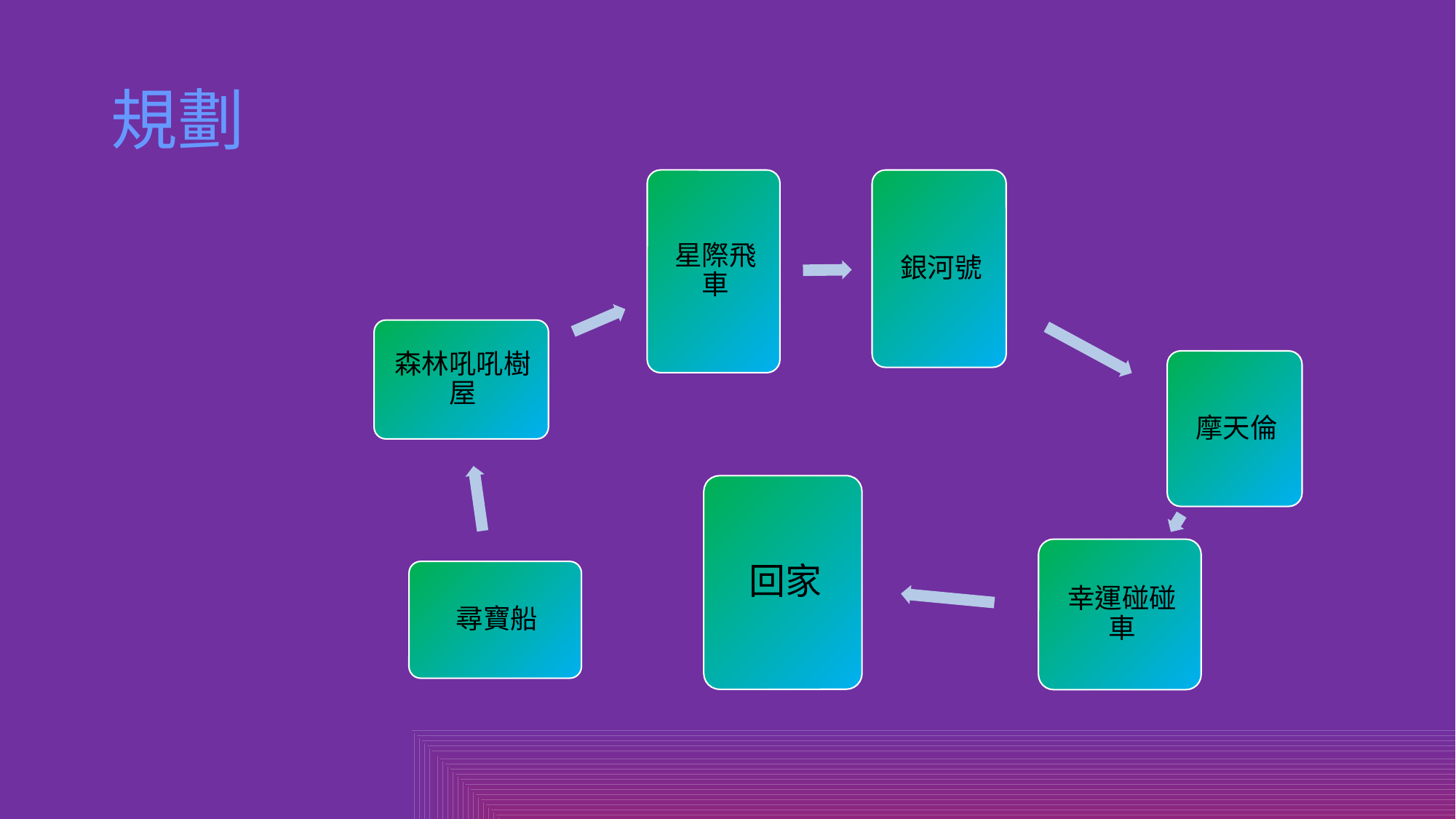

# 規劃
尋寶船

森林吼吼樹屋

星際飛車

銀河號

摩天倫

幸運碰碰車

回家